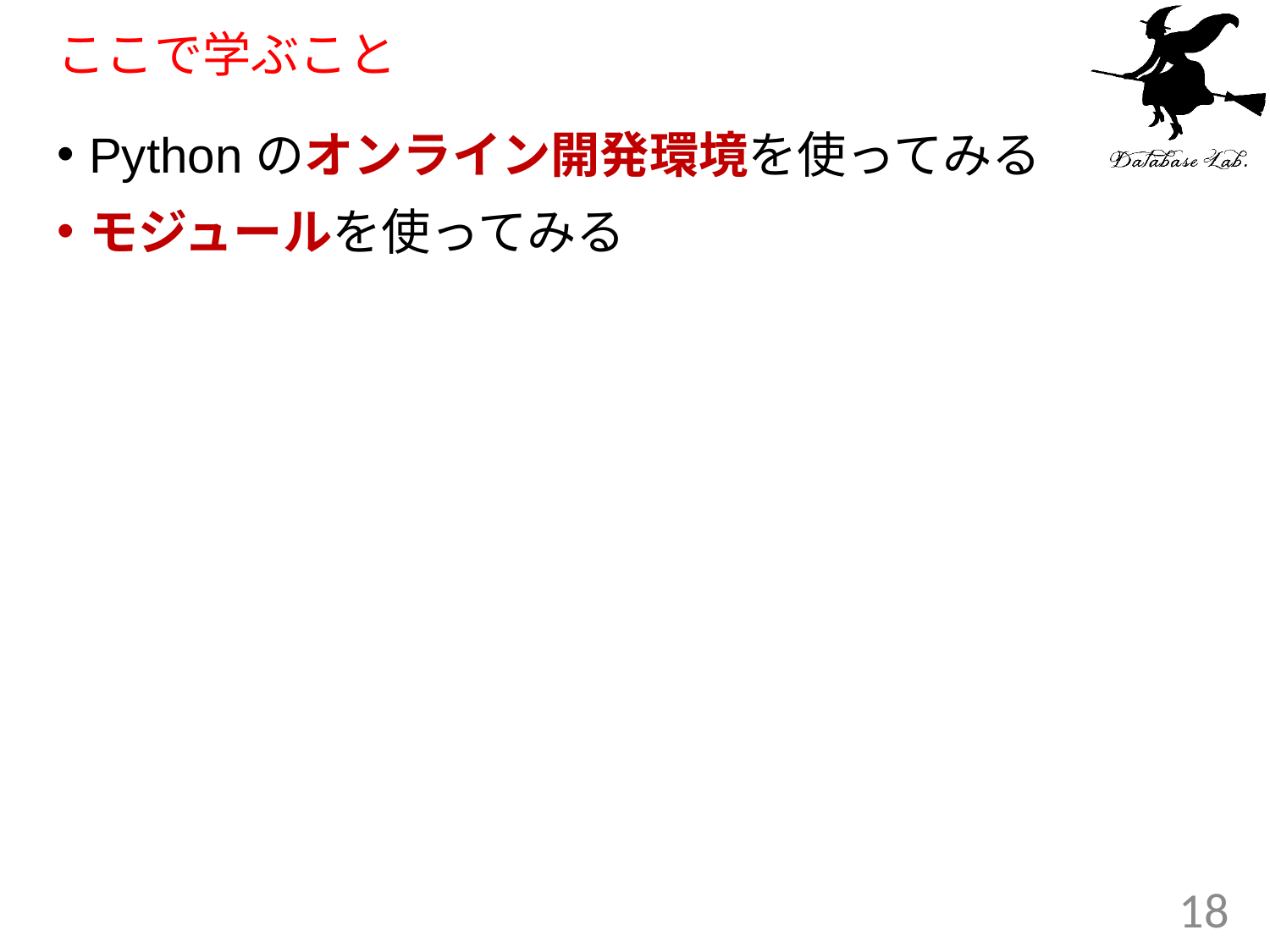

# ここで学ぶこと
Pythonのオンライン開発環境を使ってみる
モジュールを使ってみる
18